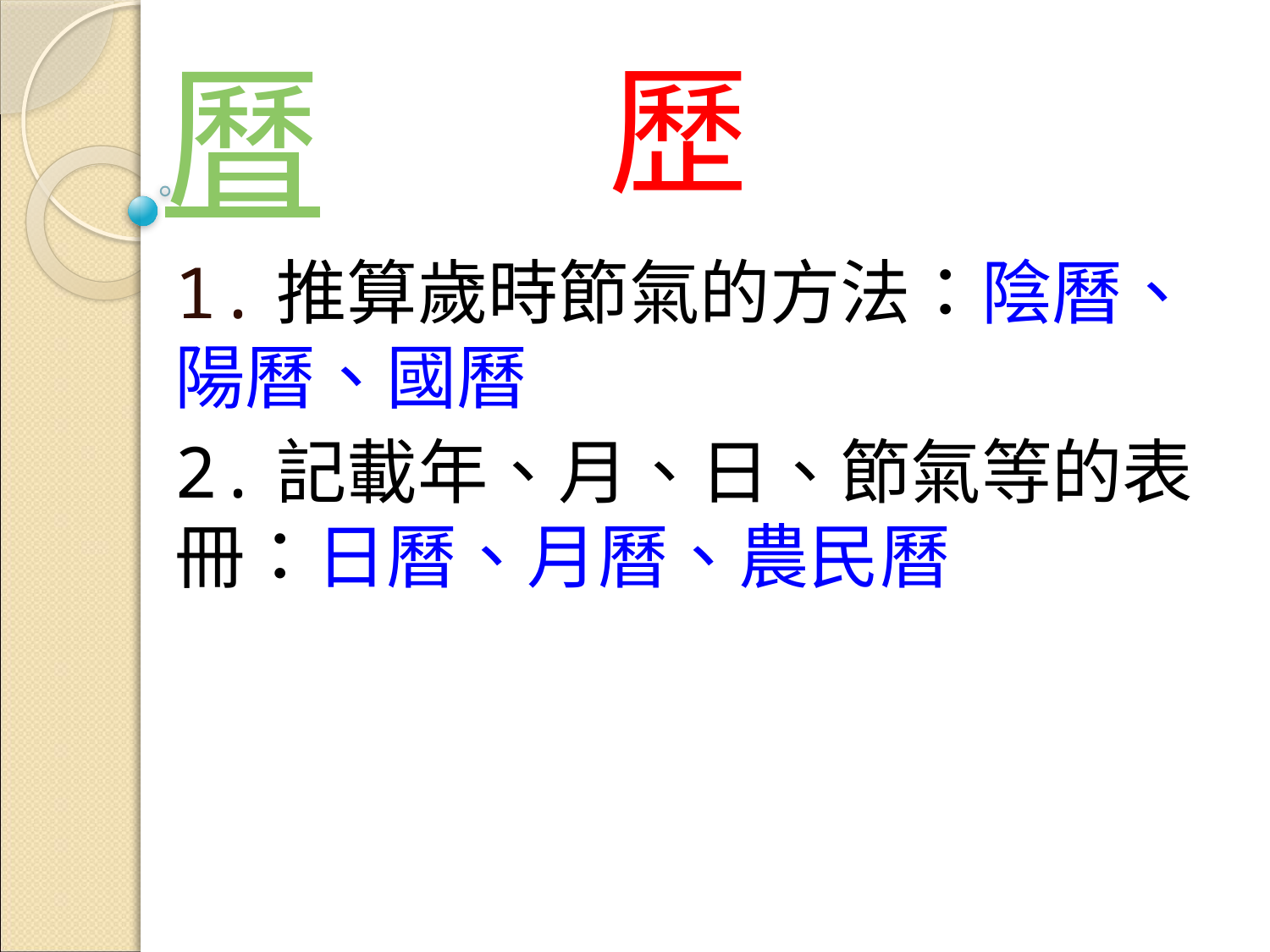

曆
# 歷
1.推算歲時節氣的方法：陰曆、陽曆、國曆
2.記載年、月、日、節氣等的表冊：日曆、月曆、農民曆